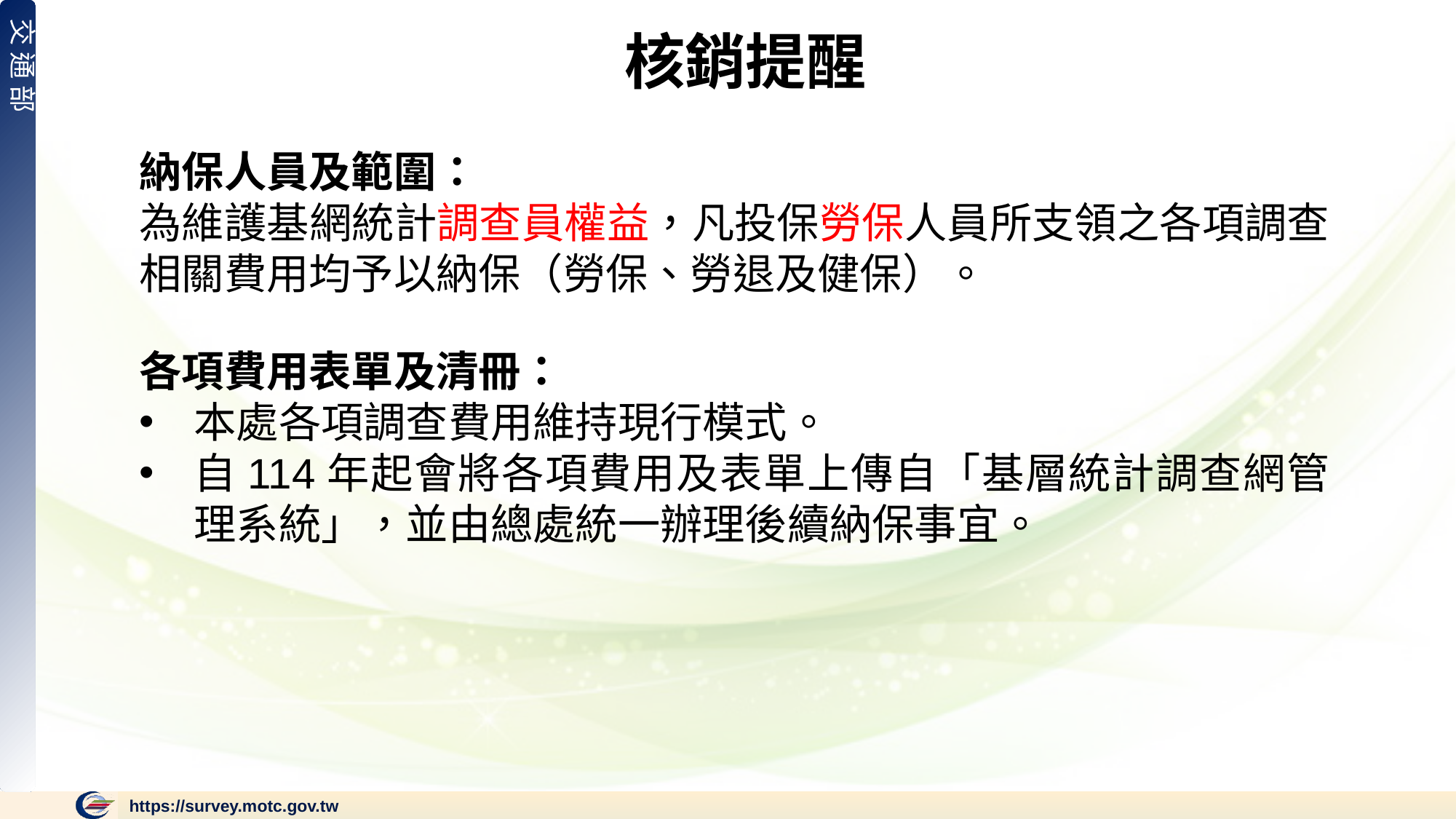

核銷提醒
納保人員及範圍：
為維護基網統計調查員權益，凡投保勞保人員所支領之各項調查相關費用均予以納保（勞保、勞退及健保）。
各項費用表單及清冊：
本處各項調查費用維持現行模式。
自114年起會將各項費用及表單上傳自「基層統計調查網管理系統」，並由總處統一辦理後續納保事宜。
https://survey.motc.gov.tw
9